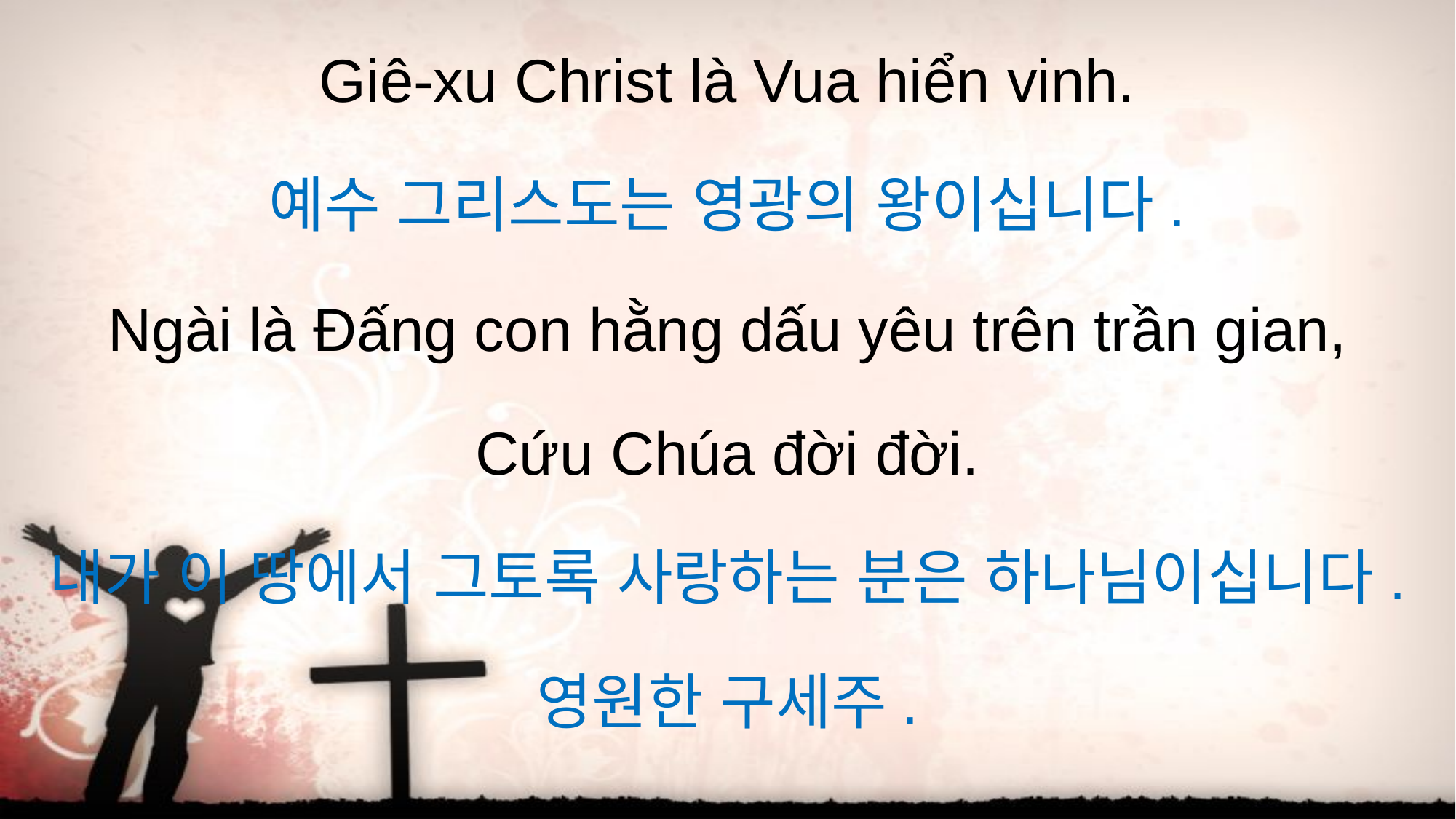

Giê-xu Christ là Vua hiển vinh.
예수 그리스도는 영광의 왕이십니다.
Ngài là Đấng con hằng dấu yêu trên trần gian,
Cứu Chúa đời đời.
내가 이 땅에서 그토록 사랑하는 분은 하나님이십니다.
영원한 구세주.